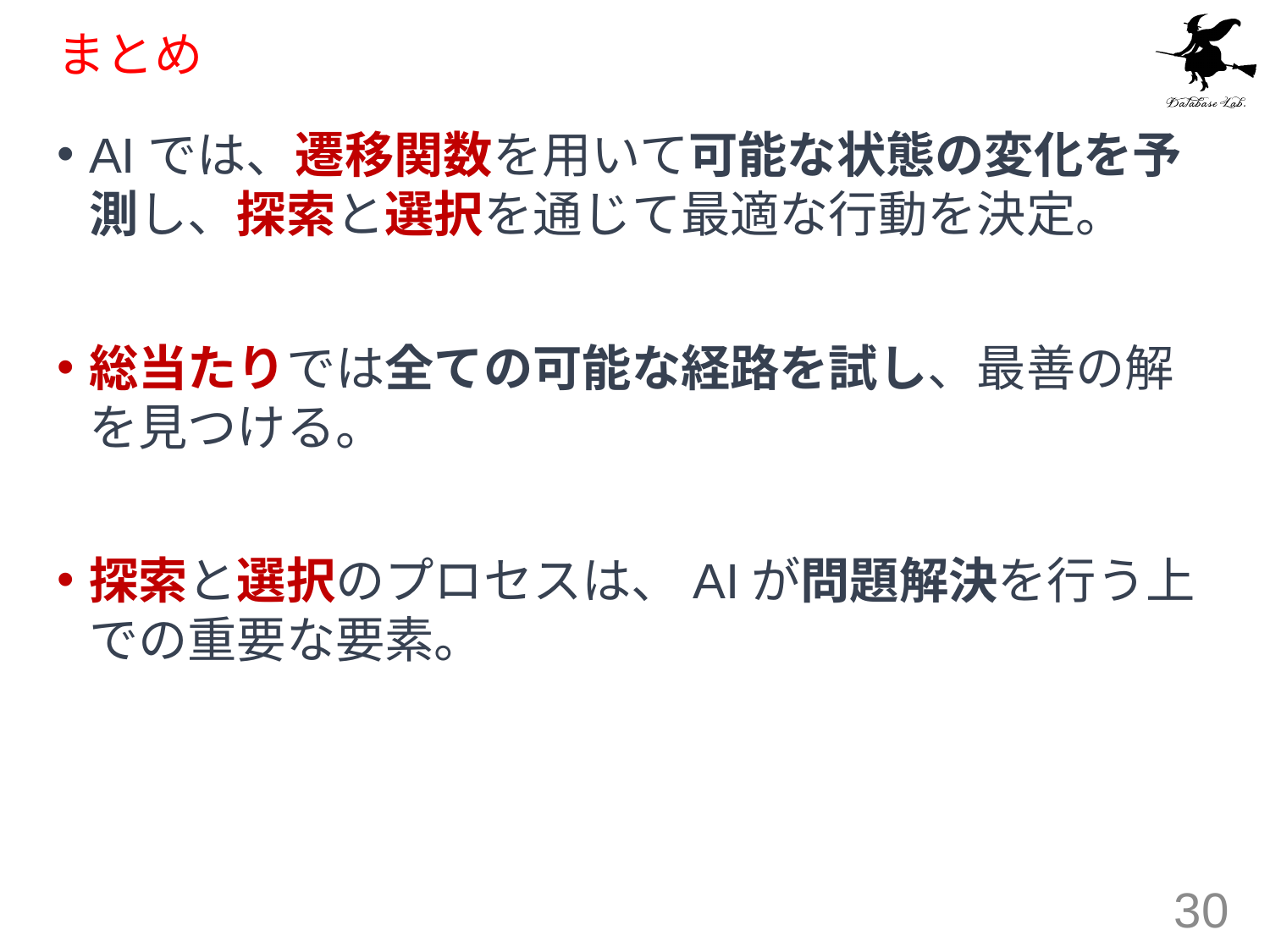

# まとめ
AIでは、遷移関数を用いて可能な状態の変化を予測し、探索と選択を通じて最適な行動を決定。

総当たりでは全ての可能な経路を試し、最善の解を見つける。

探索と選択のプロセスは、AIが問題解決を行う上での重要な要素。
30